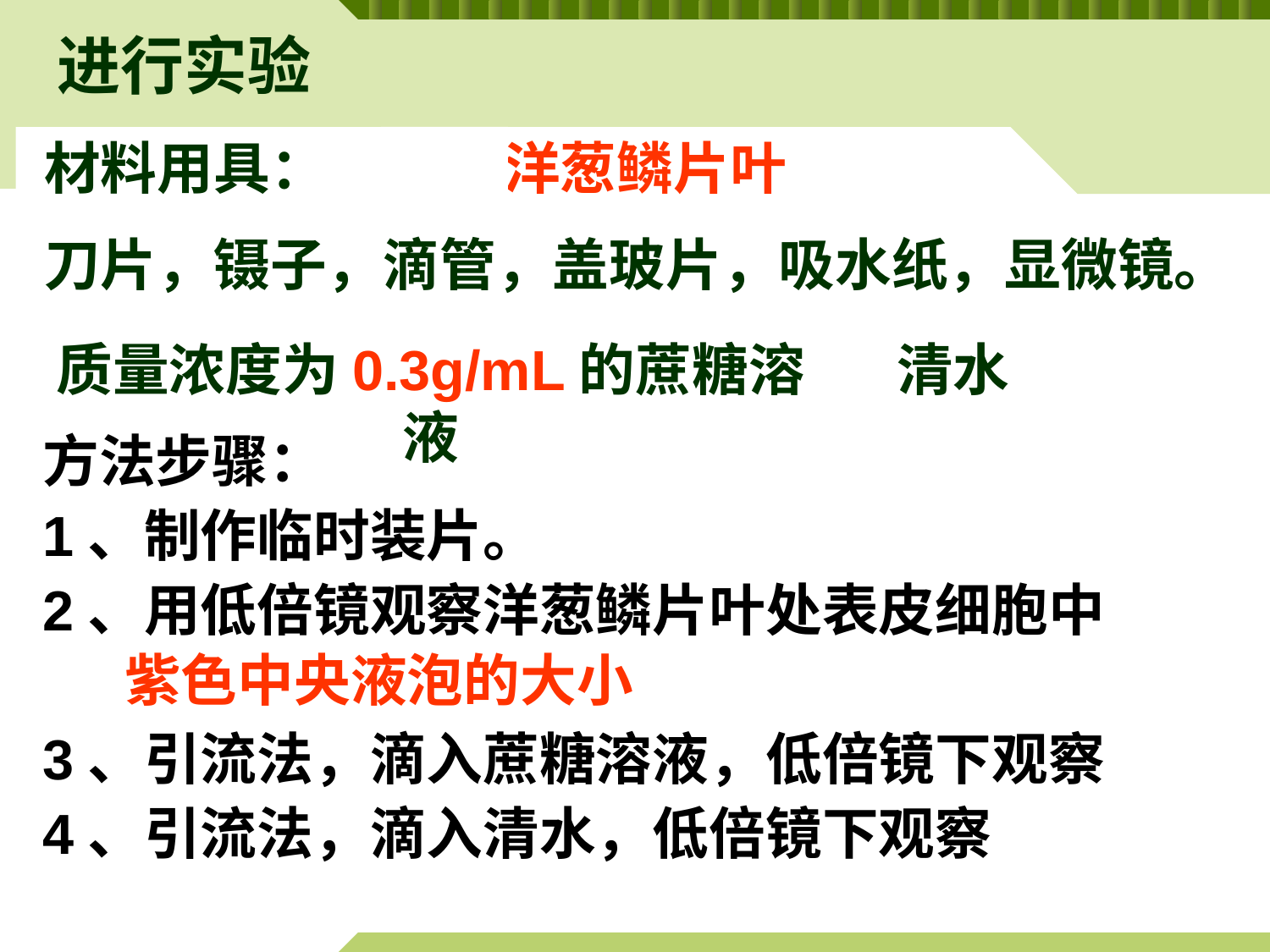

进行实验
材料用具：
刀片，镊子，滴管，盖玻片，吸水纸，显微镜。
紫色洋葱鳞片叶

质量浓度为0.3g/mL的蔗糖溶液
清水
方法步骤：
1、制作临时装片。
2、用低倍镜观察洋葱鳞片叶处表皮细胞中

3、引流法，滴入蔗糖溶液，低倍镜下观察
4、引流法，滴入清水，低倍镜下观察
紫色中央液泡的大小